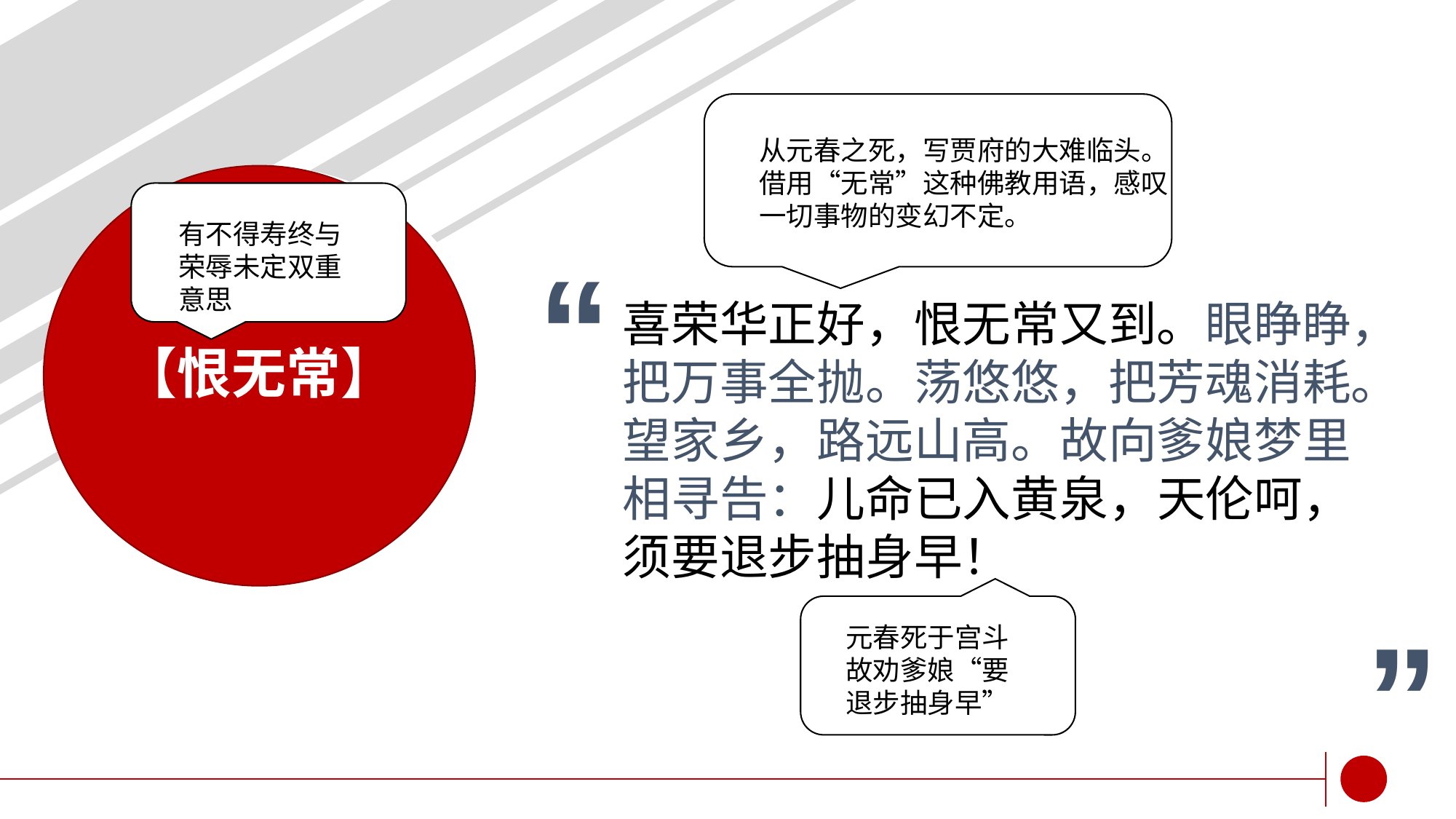

yi
从元春之死，写贾府的大难临头。
借用“无常”这种佛教用语，感叹一切事物的变幻不定。
【恨无常】
yi
有不得寿终与荣辱未定双重意思
# 喜荣华正好，恨无常又到。眼睁睁，把万事全抛。荡悠悠，把芳魂消耗。望家乡，路远山高。故向爹娘梦里相寻告：儿命已入黄泉，天伦呵，须要退步抽身早！
yi
元春死于宫斗故劝爹娘“要退步抽身早”